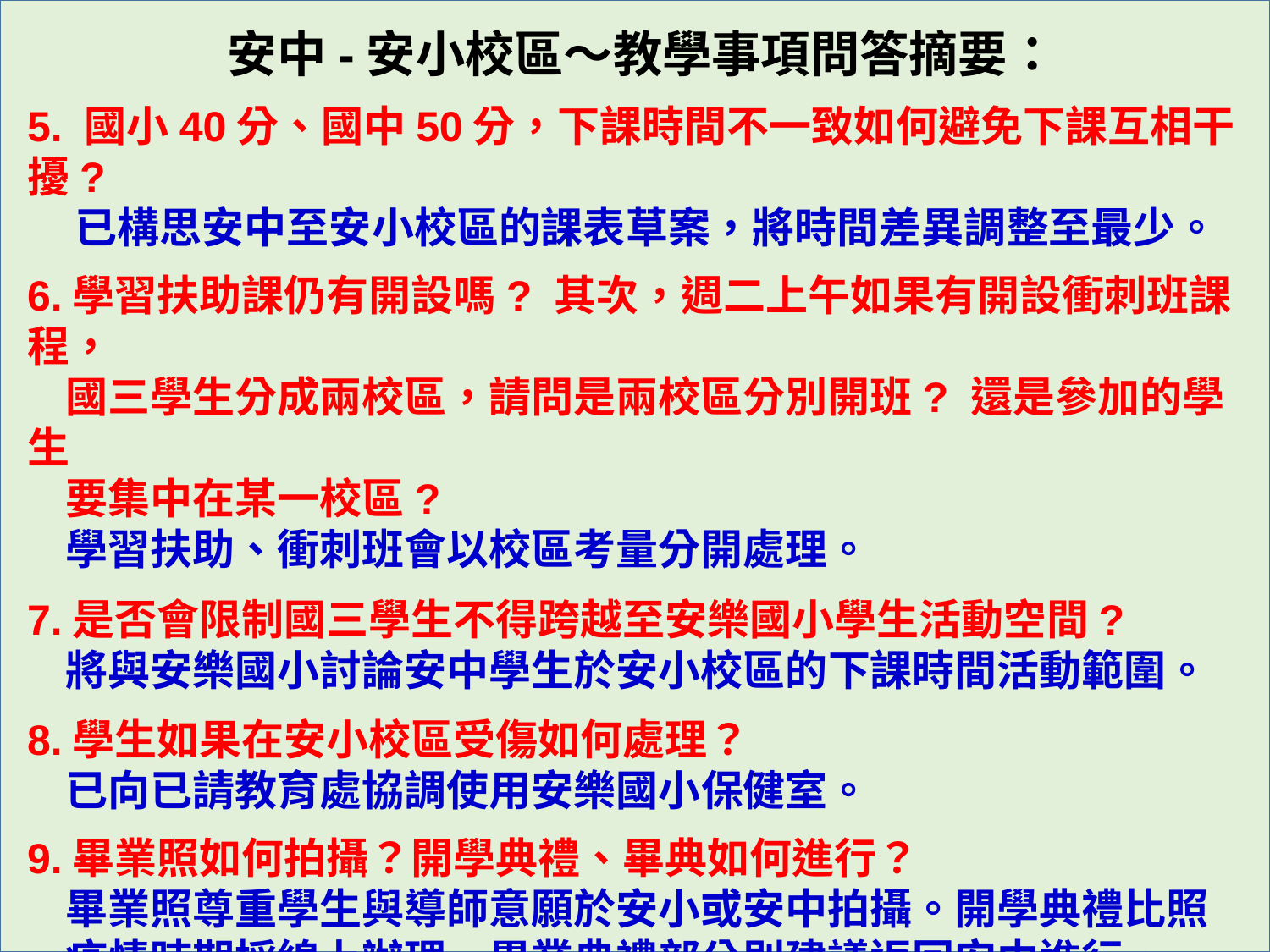

安中-安小校區～教學事項問答摘要：

5. 國小40分、國中50分，下課時間不一致如何避免下課互相干擾?
    已構思安中至安小校區的課表草案，將時間差異調整至最少。

6.學習扶助課仍有開設嗎? 其次，週二上午如果有開設衝刺班課程，
   國三學生分成兩校區，請問是兩校區分別開班? 還是參加的學生
   要集中在某一校區?
   學習扶助、衝刺班會以校區考量分開處理。

7.是否會限制國三學生不得跨越至安樂國小學生活動空間?
   將與安樂國小討論安中學生於安小校區的下課時間活動範圍。

8.學生如果在安小校區受傷如何處理？
   已向已請教育處協調使用安樂國小保健室。

9.畢業照如何拍攝？開學典禮、畢典如何進行？
   畢業照尊重學生與導師意願於安小或安中拍攝。開學典禮比照
   疫情時期採線上辦理，畢業典禮部分則建議返回安中進行。